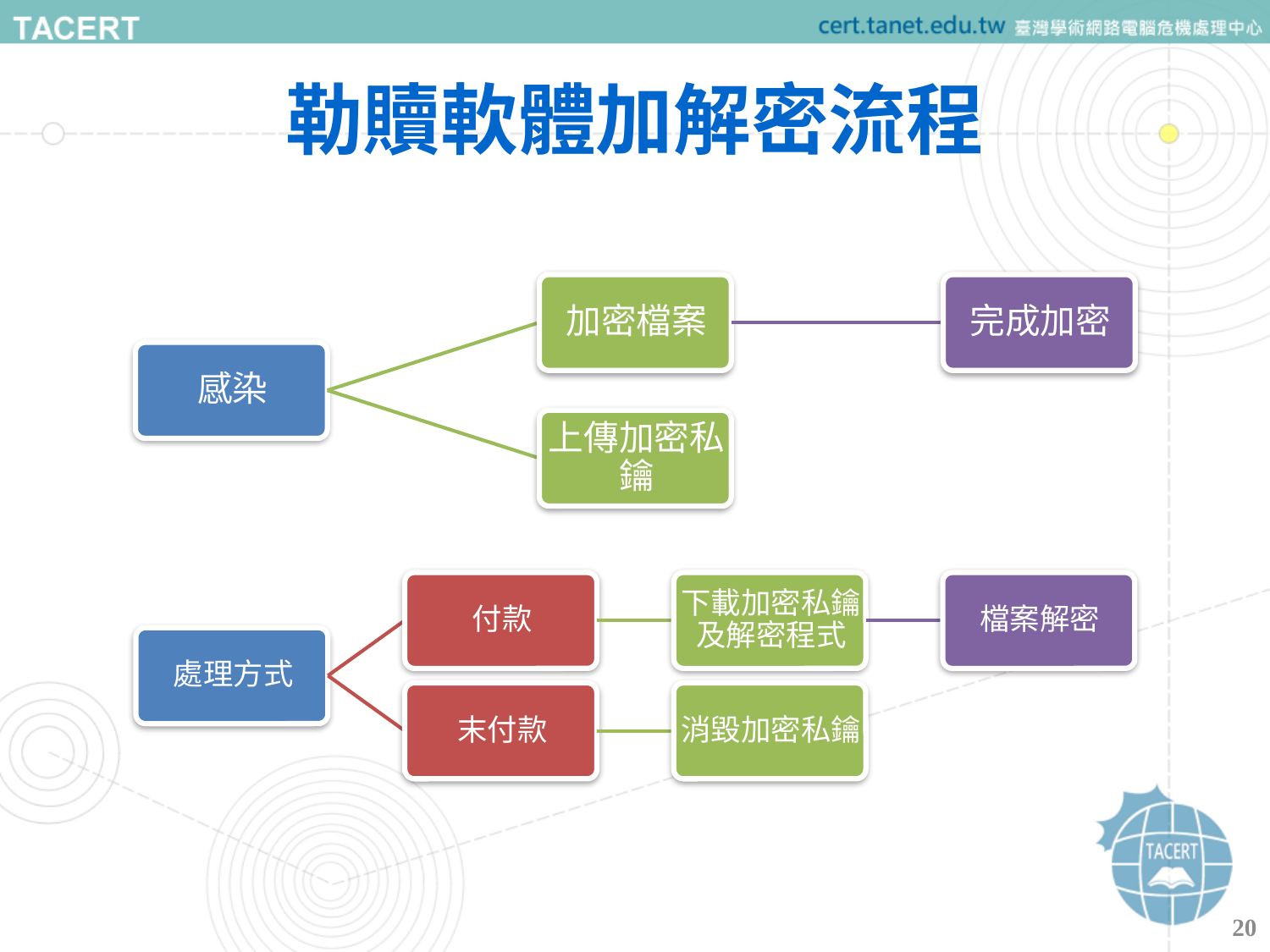

# 勒贖軟體加解密流程
感染

加密檔案

完成加密

上傳加密私鑰
處理方式

付款

下載加密私鑰及解密程式

檔案解密

末付款

消毀加密私鑰
20